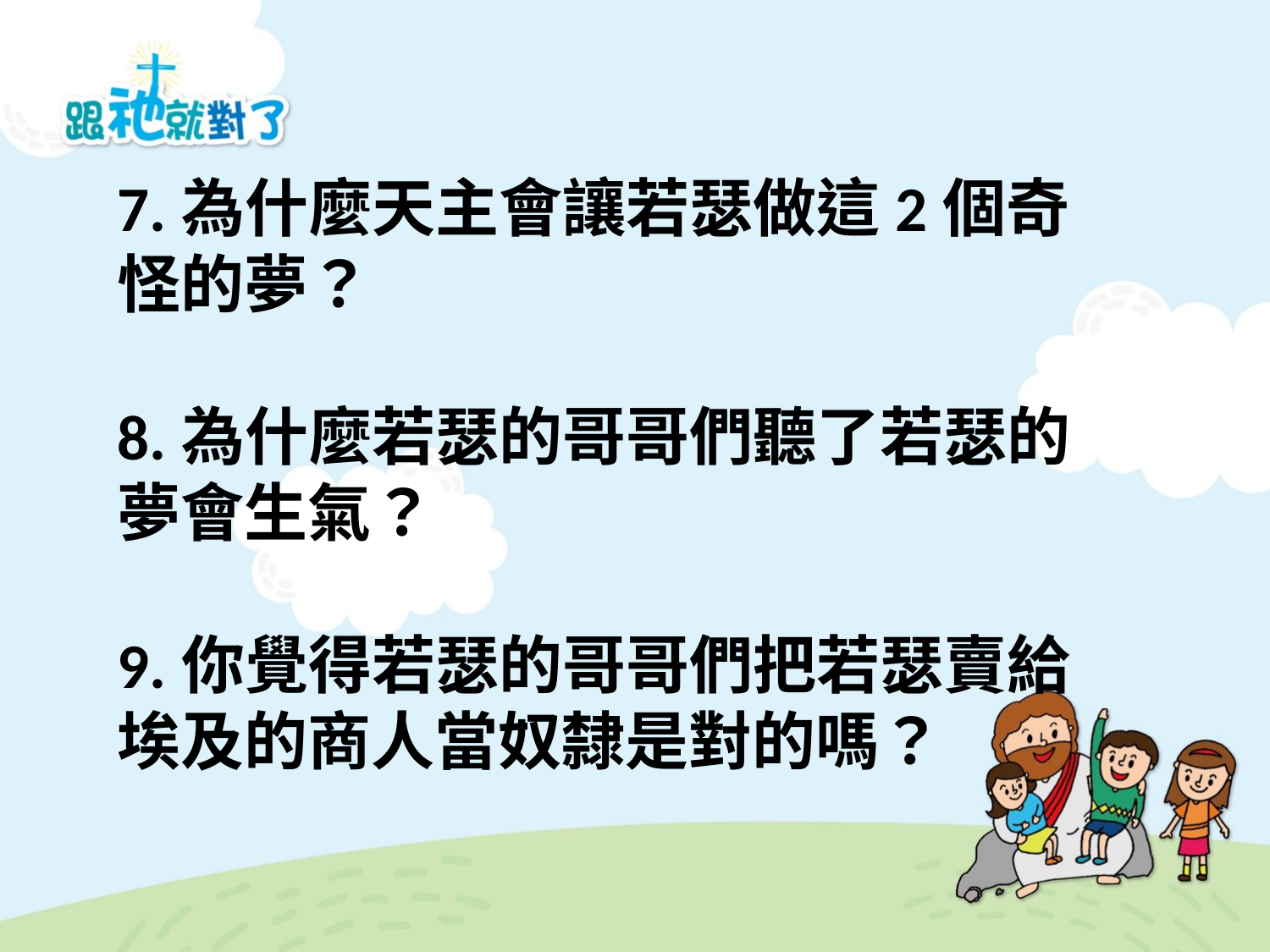

7.為什麼天主會讓若瑟做這2個奇怪的夢？

8.為什麼若瑟的哥哥們聽了若瑟的夢會生氣？

9.你覺得若瑟的哥哥們把若瑟賣給埃及的商人當奴隸是對的嗎？